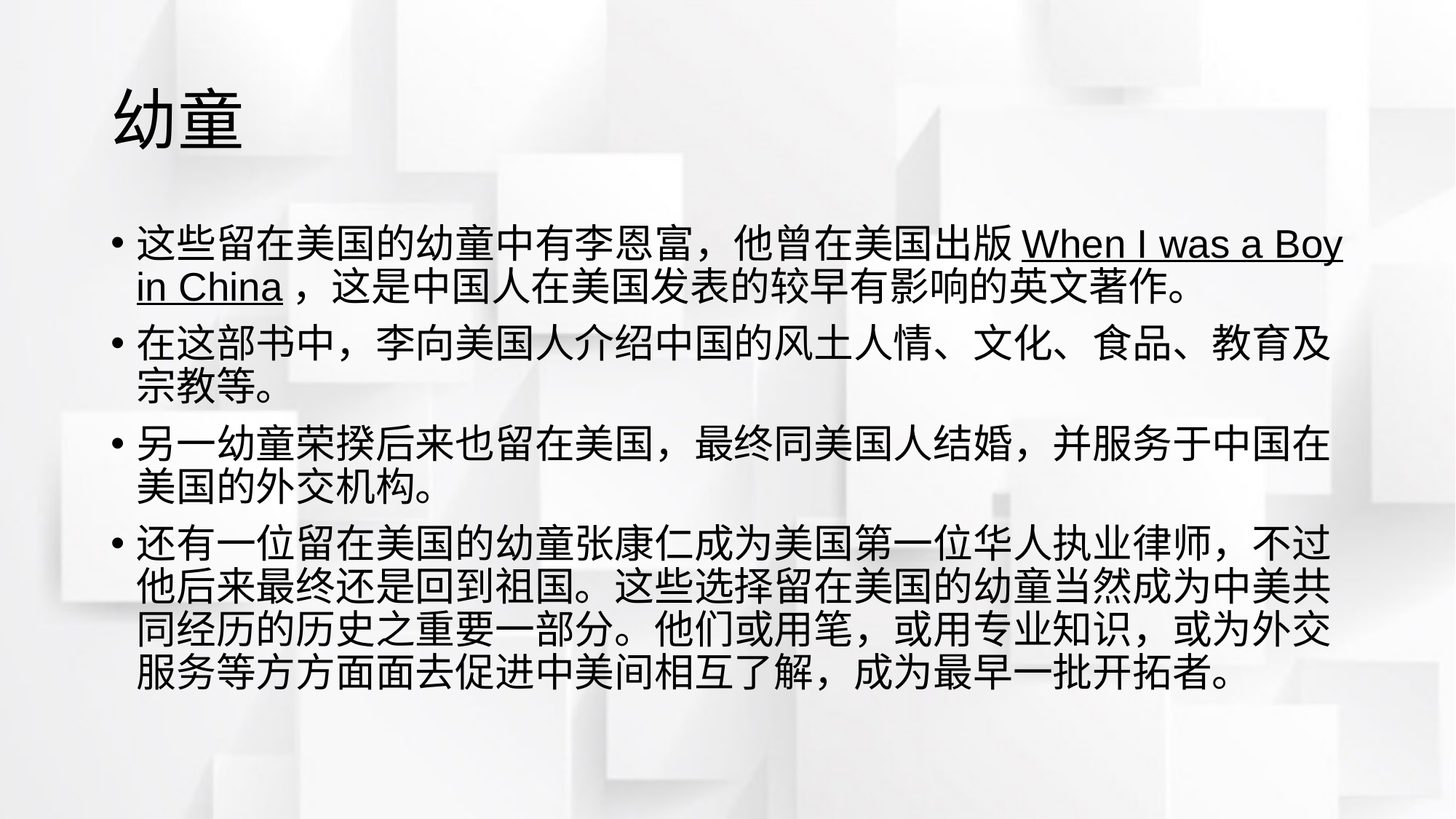

# 幼童
这些留在美国的幼童中有李恩富，他曾在美国出版When I was a Boy in China，这是中国人在美国发表的较早有影响的英文著作。
在这部书中，李向美国人介绍中国的风土人情、文化、食品、教育及宗教等。
另一幼童荣揆后来也留在美国，最终同美国人结婚，并服务于中国在美国的外交机构。
还有一位留在美国的幼童张康仁成为美国第一位华人执业律师，不过他后来最终还是回到祖国。这些选择留在美国的幼童当然成为中美共同经历的历史之重要一部分。他们或用笔，或用专业知识，或为外交服务等方方面面去促进中美间相互了解，成为最早一批开拓者。